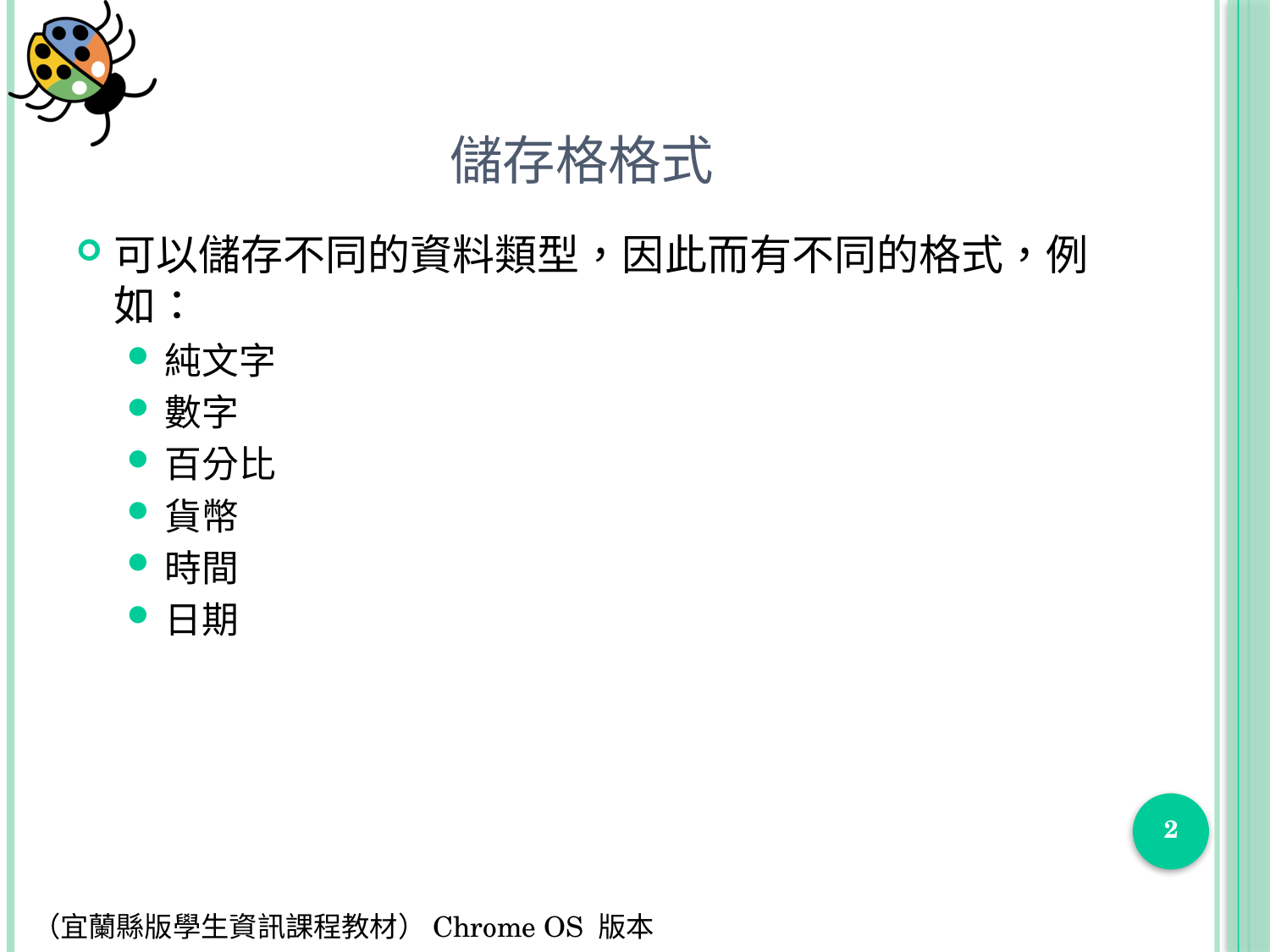

# 儲存格格式
可以儲存不同的資料類型，因此而有不同的格式，例如：
純文字
數字
百分比
貨幣
時間
日期
2